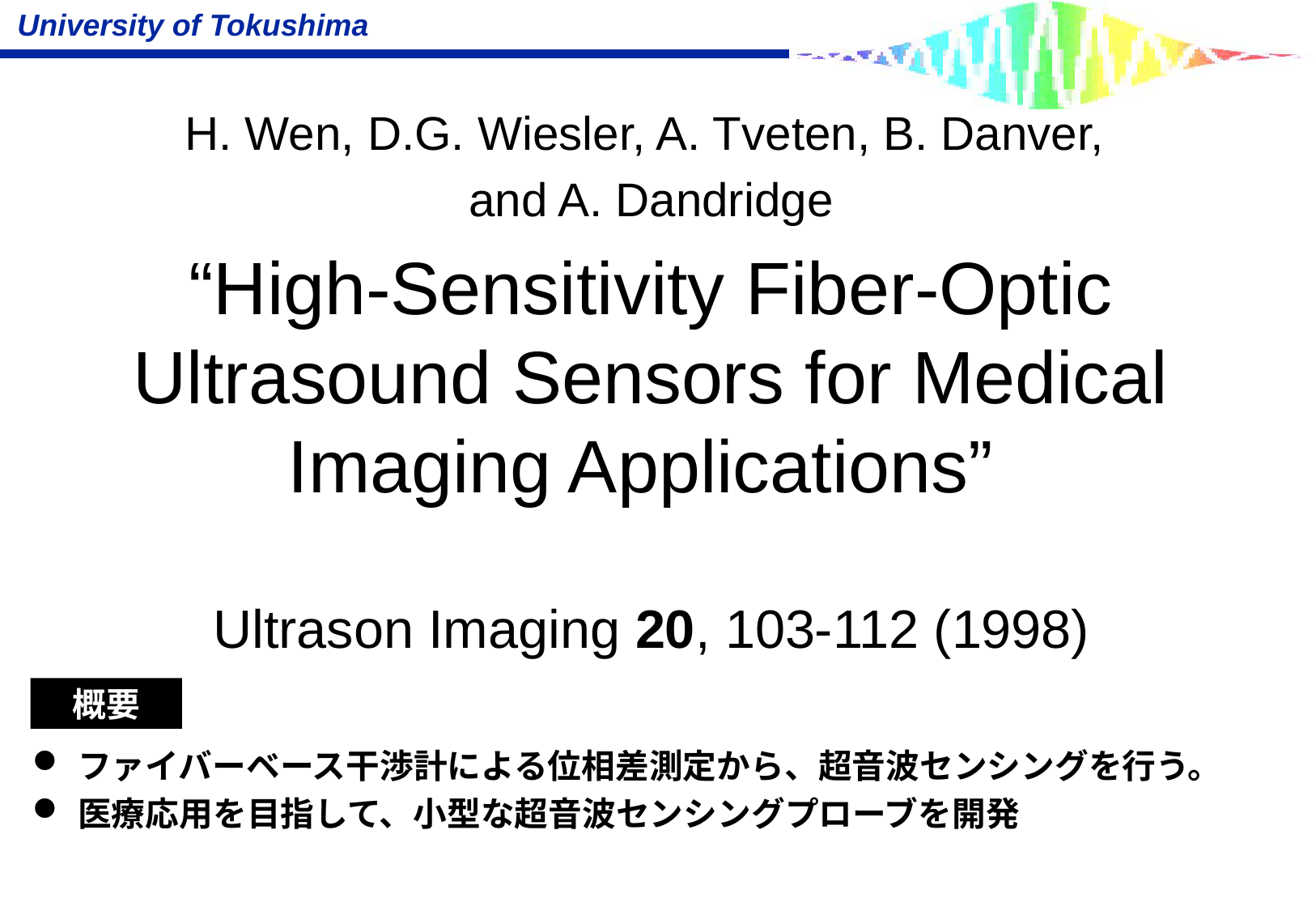

H. Wen, D.G. Wiesler, A. Tveten, B. Danver,
and A. Dandridge
“High-Sensitivity Fiber-Optic Ultrasound Sensors for Medical Imaging Applications”

Ultrason Imaging 20, 103-112 (1998)
概要
ファイバーベース干渉計による位相差測定から、超音波センシングを行う。
医療応用を目指して、小型な超音波センシングプローブを開発